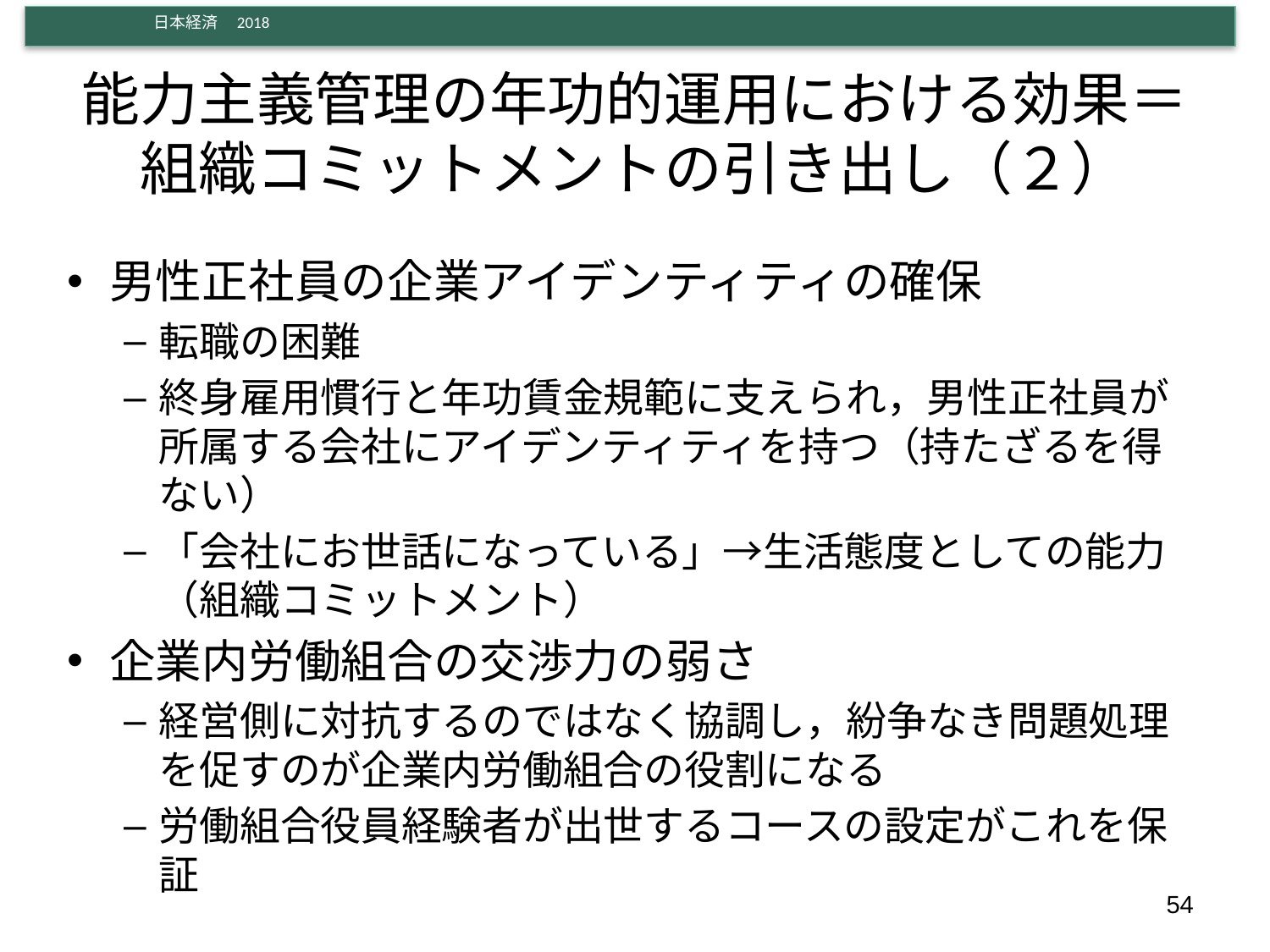

# 能力主義管理の年功的運用における効果＝組織コミットメントの引き出し（２）
男性正社員の企業アイデンティティの確保
転職の困難
終身雇用慣行と年功賃金規範に支えられ，男性正社員が所属する会社にアイデンティティを持つ（持たざるを得ない）
「会社にお世話になっている」→生活態度としての能力（組織コミットメント）
企業内労働組合の交渉力の弱さ
経営側に対抗するのではなく協調し，紛争なき問題処理を促すのが企業内労働組合の役割になる
労働組合役員経験者が出世するコースの設定がこれを保証
54